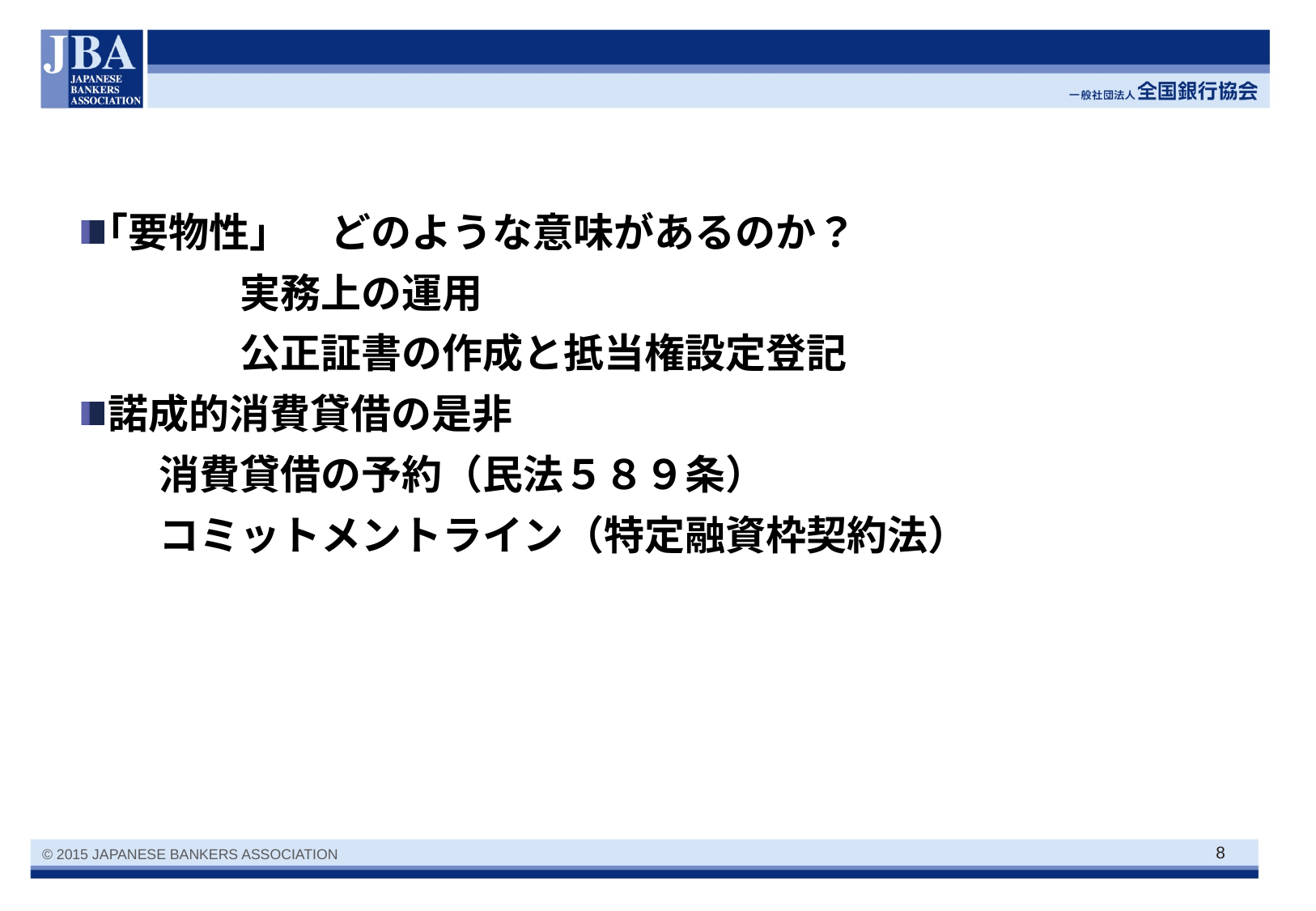

#
｢要物性」　どのような意味があるのか？
　　　　実務上の運用
　　　　公正証書の作成と抵当権設定登記
諾成的消費貸借の是非
　　消費貸借の予約（民法５８９条）
　　コミットメントライン（特定融資枠契約法）